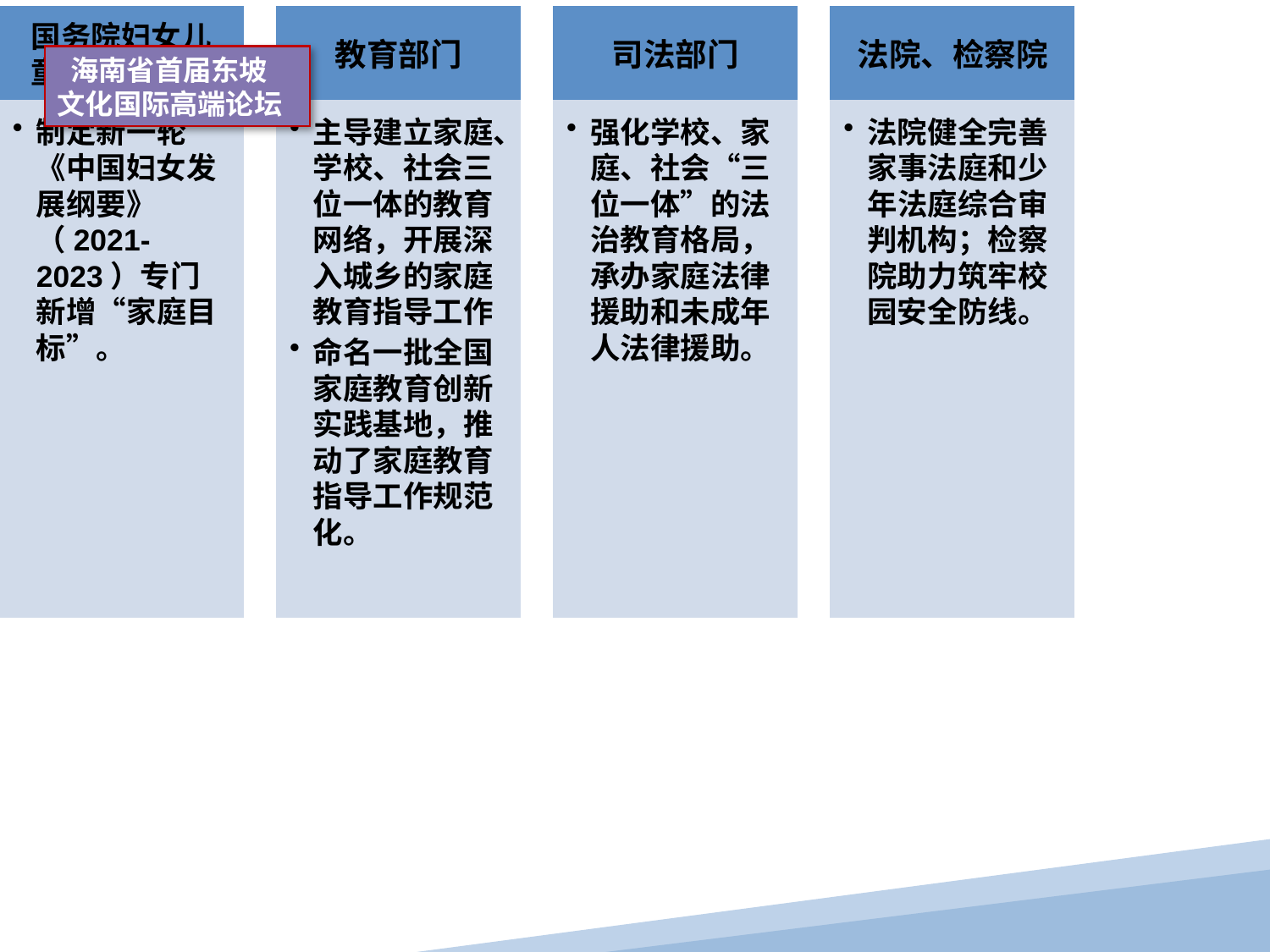

海南省首届东坡
文化国际高端论坛
国务院妇女儿童工作委员会
制定新一轮《中国妇女发展纲要》（2021-2023）专门新增“家庭目标”。
教育部门
主导建立家庭、学校、社会三位一体的教育网络，开展深入城乡的家庭教育指导工作
命名一批全国家庭教育创新实践基地，推动了家庭教育指导工作规范化。

司法部门
强化学校、家庭、社会“三位一体”的法治教育格局，承办家庭法律援助和未成年人法律援助。
法院、检察院
法院健全完善家事法庭和少年法庭综合审判机构；检察院助力筑牢校园安全防线。